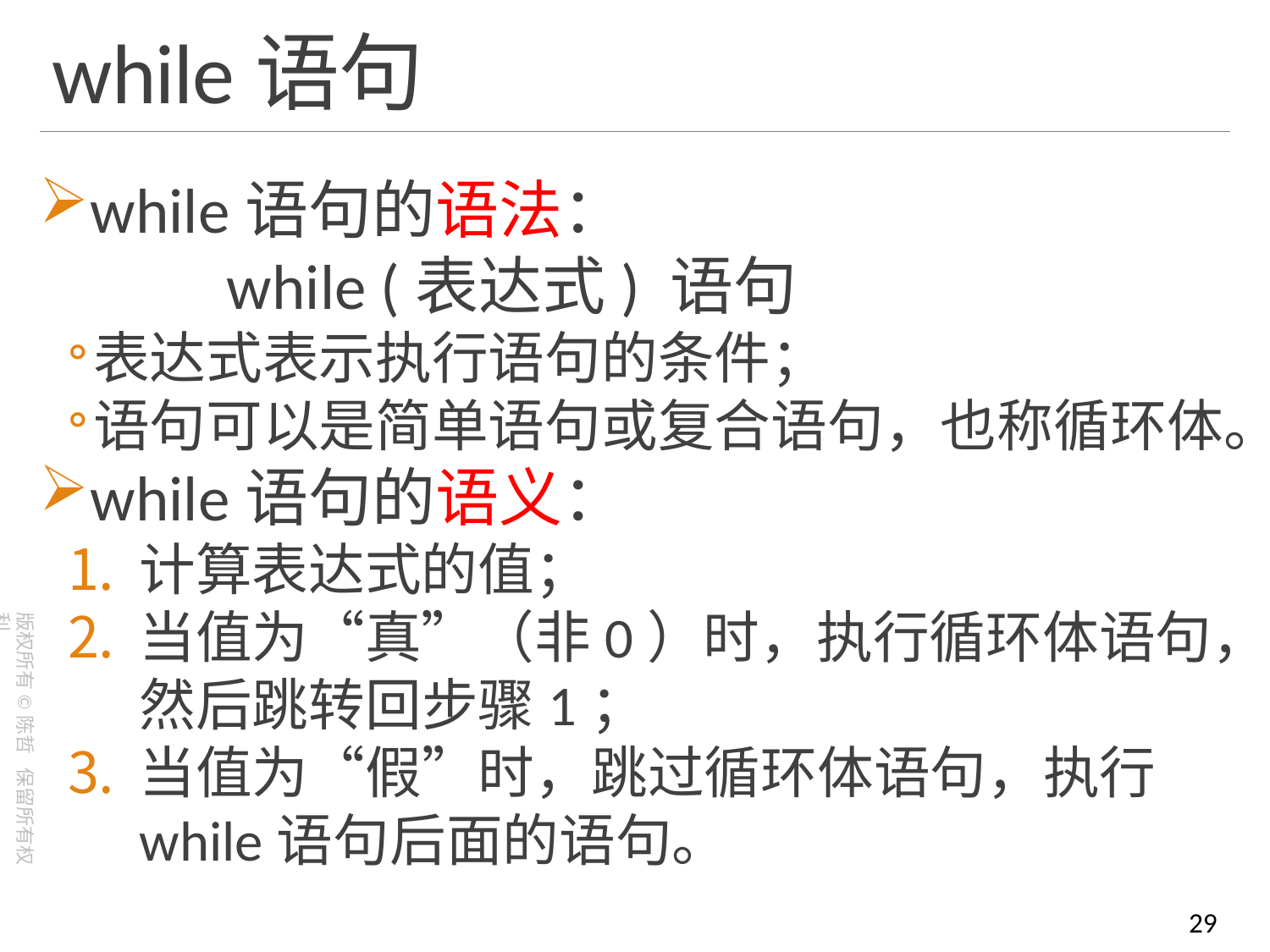

# while语句
while语句的语法：
             while (表达式) 语句
表达式表示执行语句的条件；
语句可以是简单语句或复合语句，也称循环体。
while语句的语义：
计算表达式的值；
当值为“真”（非0）时，执行循环体语句，然后跳转回步骤1；
当值为“假”时，跳过循环体语句，执行while语句后面的语句。
29